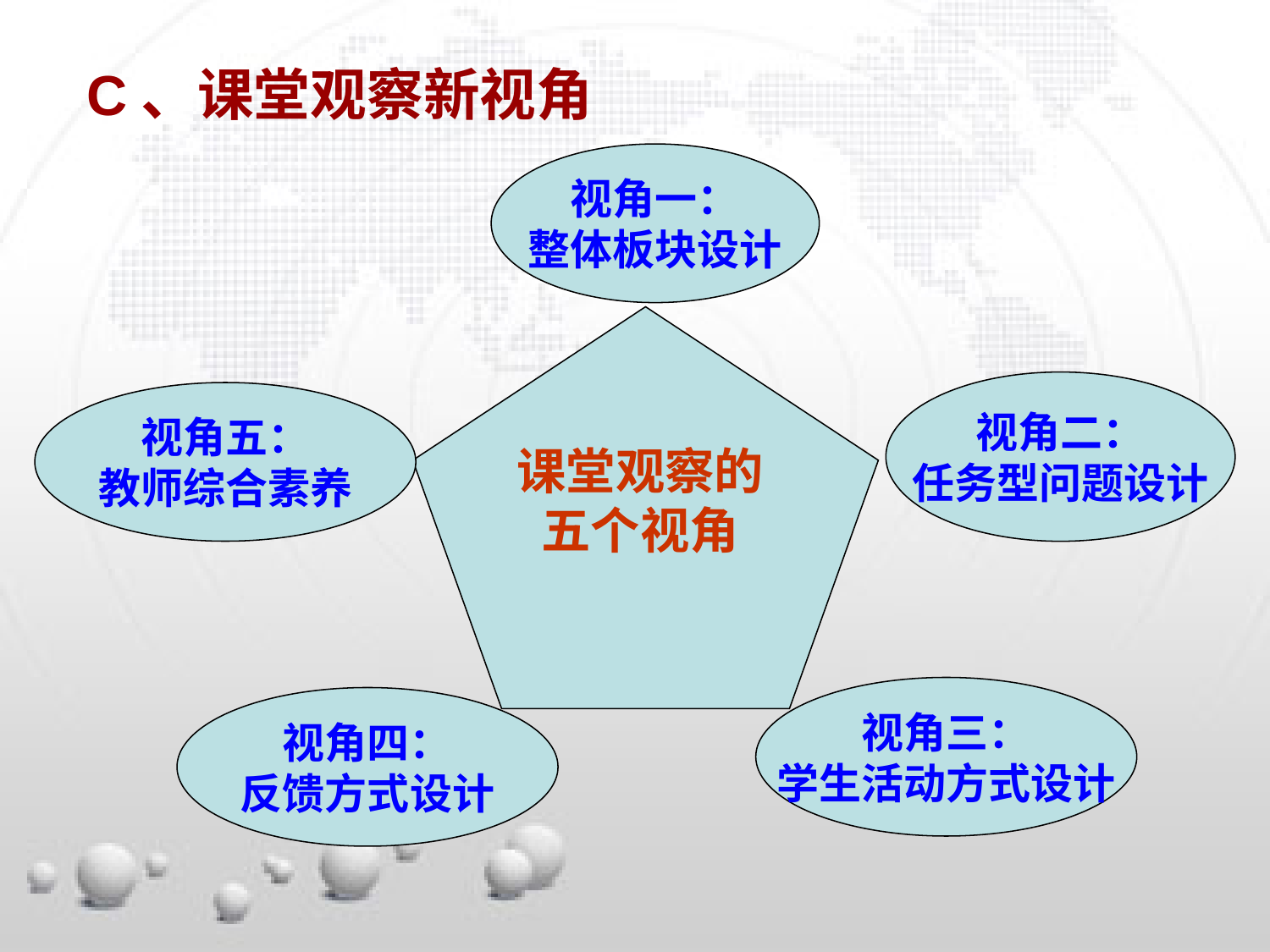

C、课堂观察新视角
视角一：
整体板块设计

课堂观察的
五个视角
视角二：
任务型问题设计
视角五：
教师综合素养
视角三：
学生活动方式设计
视角四：
反馈方式设计